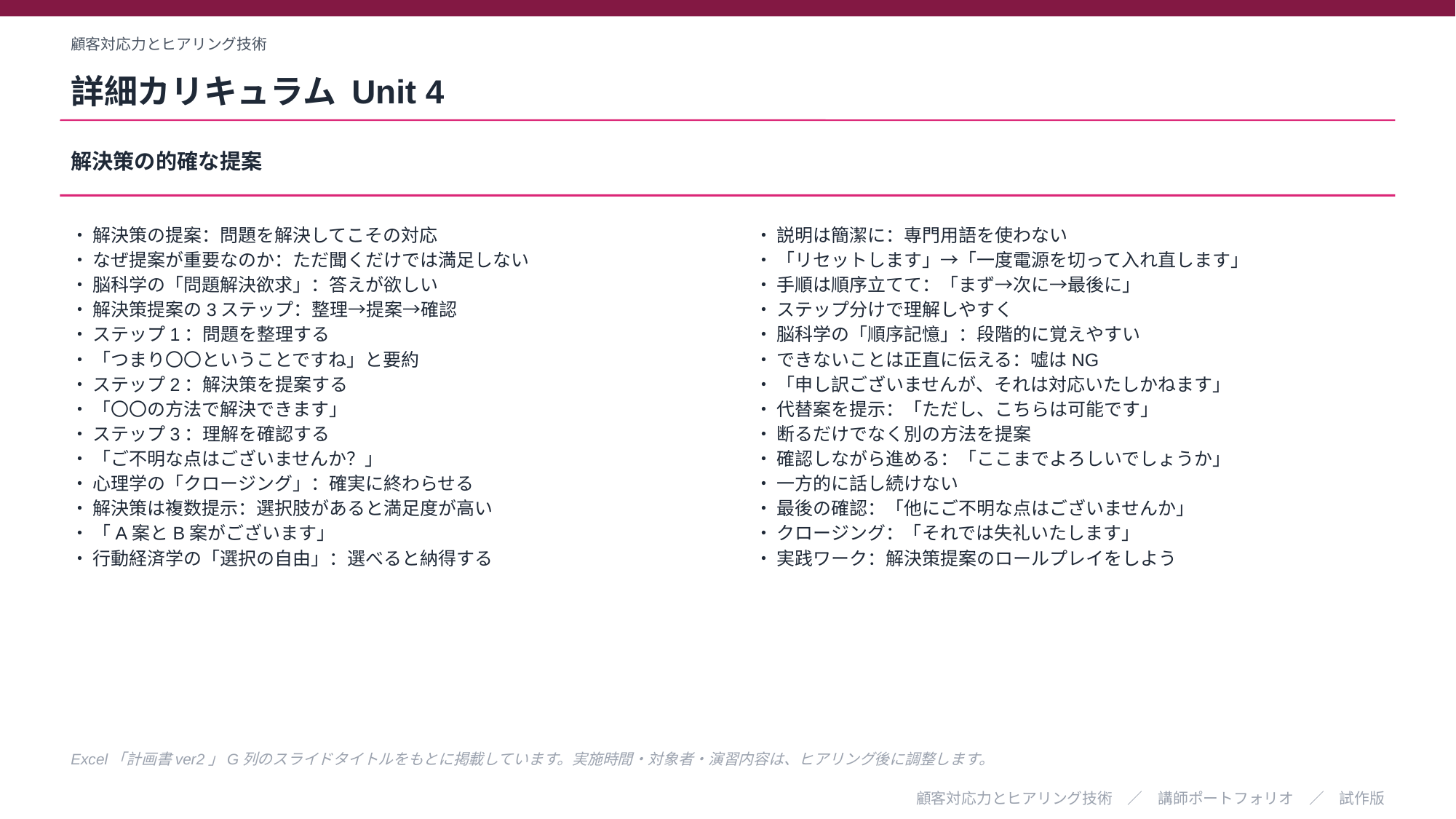

顧客対応力とヒアリング技術
詳細カリキュラム Unit 4

解決策の的確な提案

・ 解決策の提案：問題を解決してこその対応
・ なぜ提案が重要なのか：ただ聞くだけでは満足しない
・ 脳科学の「問題解決欲求」：答えが欲しい
・ 解決策提案の3ステップ：整理→提案→確認
・ ステップ1：問題を整理する
・ 「つまり〇〇ということですね」と要約
・ ステップ2：解決策を提案する
・ 「〇〇の方法で解決できます」
・ ステップ3：理解を確認する
・ 「ご不明な点はございませんか？」
・ 心理学の「クロージング」：確実に終わらせる
・ 解決策は複数提示：選択肢があると満足度が高い
・ 「A案とB案がございます」
・ 行動経済学の「選択の自由」：選べると納得する
・ 説明は簡潔に：専門用語を使わない
・ 「リセットします」→「一度電源を切って入れ直します」
・ 手順は順序立てて：「まず→次に→最後に」
・ ステップ分けで理解しやすく
・ 脳科学の「順序記憶」：段階的に覚えやすい
・ できないことは正直に伝える：嘘はNG
・ 「申し訳ございませんが、それは対応いたしかねます」
・ 代替案を提示：「ただし、こちらは可能です」
・ 断るだけでなく別の方法を提案
・ 確認しながら進める：「ここまでよろしいでしょうか」
・ 一方的に話し続けない
・ 最後の確認：「他にご不明な点はございませんか」
・ クロージング：「それでは失礼いたします」
・ 実践ワーク：解決策提案のロールプレイをしよう
Excel「計画書ver2」G列のスライドタイトルをもとに掲載しています。実施時間・対象者・演習内容は、ヒアリング後に調整します。
顧客対応力とヒアリング技術　／　講師ポートフォリオ　／　試作版